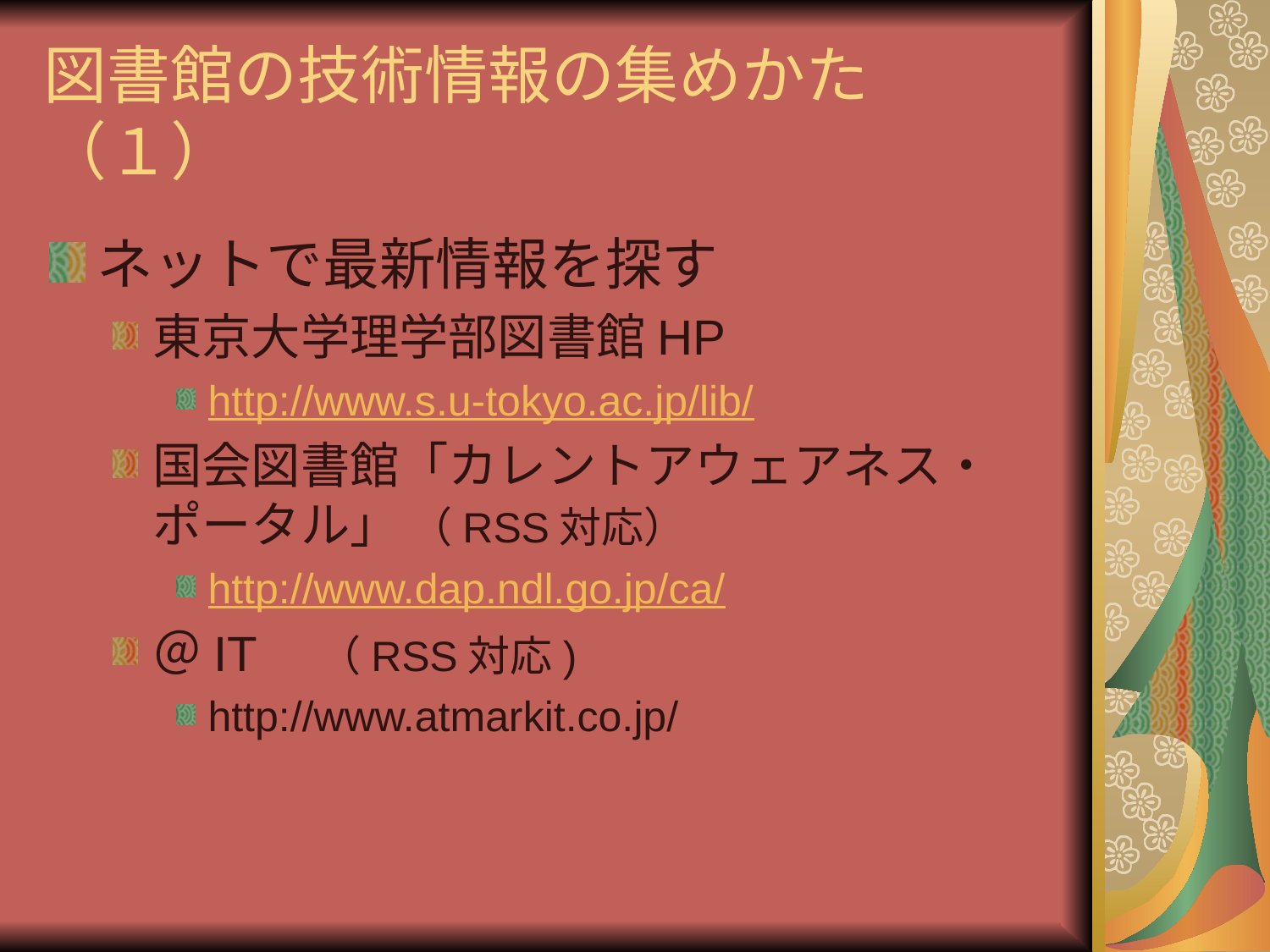

# 図書館の技術情報の集めかた（１）
ネットで最新情報を探す
東京大学理学部図書館HP
http://www.s.u-tokyo.ac.jp/lib/
国会図書館「カレントアウェアネス・ポータル」 （RSS対応）
http://www.dap.ndl.go.jp/ca/
＠IT　（RSS対応)
http://www.atmarkit.co.jp/